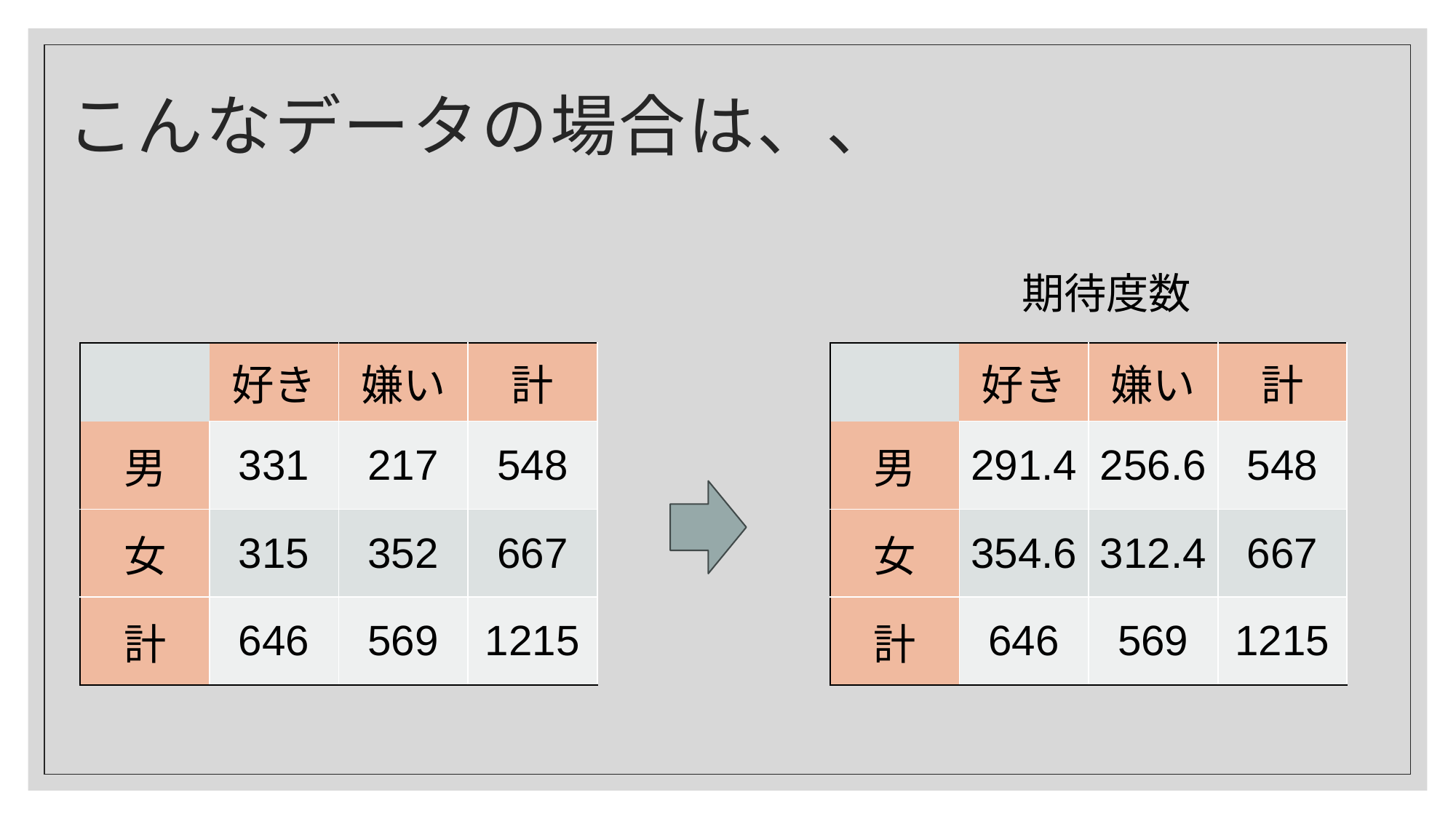

# こんなデータの場合は、、
期待度数
|  | 好き | 嫌い | 計 |
| --- | --- | --- | --- |
| 男 | 331 | 217 | 548 |
| 女 | 315 | 352 | 667 |
| 計 | 646 | 569 | 1215 |
|  | 好き | 嫌い | 計 |
| --- | --- | --- | --- |
| 男 | 291.4 | 256.6 | 548 |
| 女 | 354.6 | 312.4 | 667 |
| 計 | 646 | 569 | 1215 |